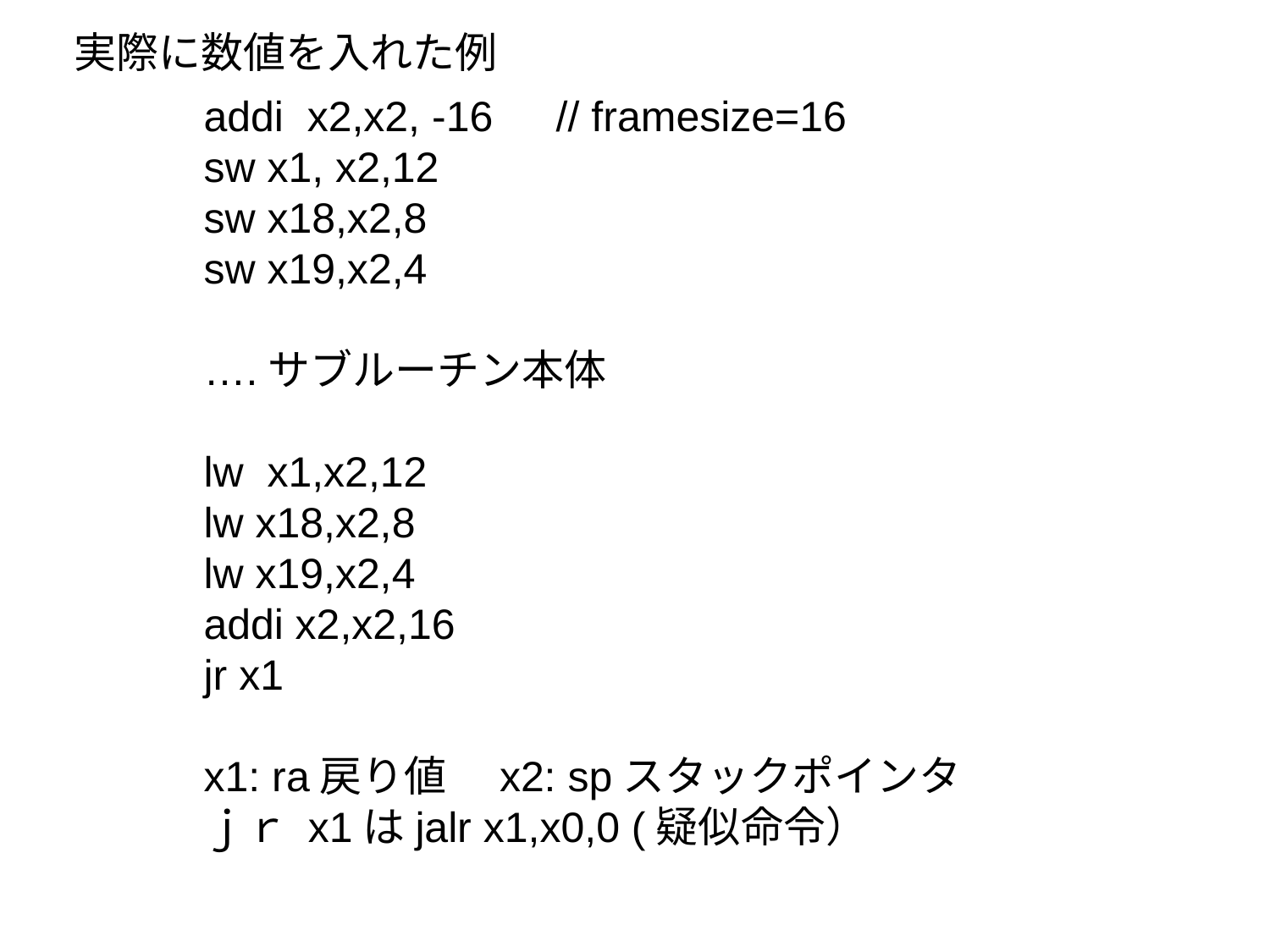

実際に数値を入れた例
addi  x2,x2, -16　// framesize=16
sw x1, x2,12
sw x18,x2,8
sw x19,x2,4

….サブルーチン本体

lw  x1,x2,12
lw x18,x2,8
lw x19,x2,4
addi x2,x2,16
jr x1

x1: ra戻り値　x2: spスタックポインタ
ｊｒ x1はjalr x1,x0,0 (疑似命令）